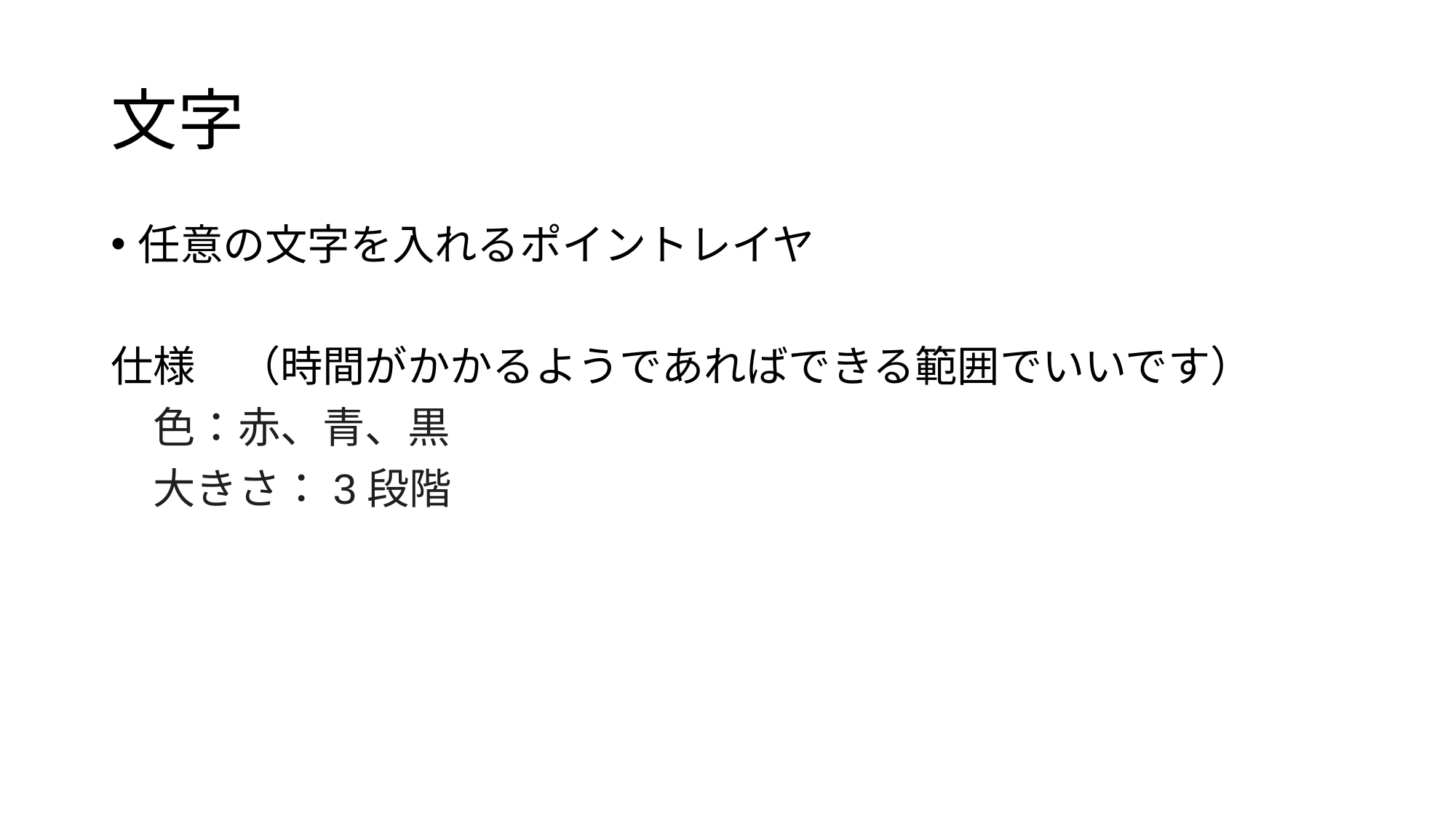

# 文字
任意の文字を入れるポイントレイヤ

仕様　（時間がかかるようであればできる範囲でいいです）
　色：赤、青、黒
　大きさ：3段階